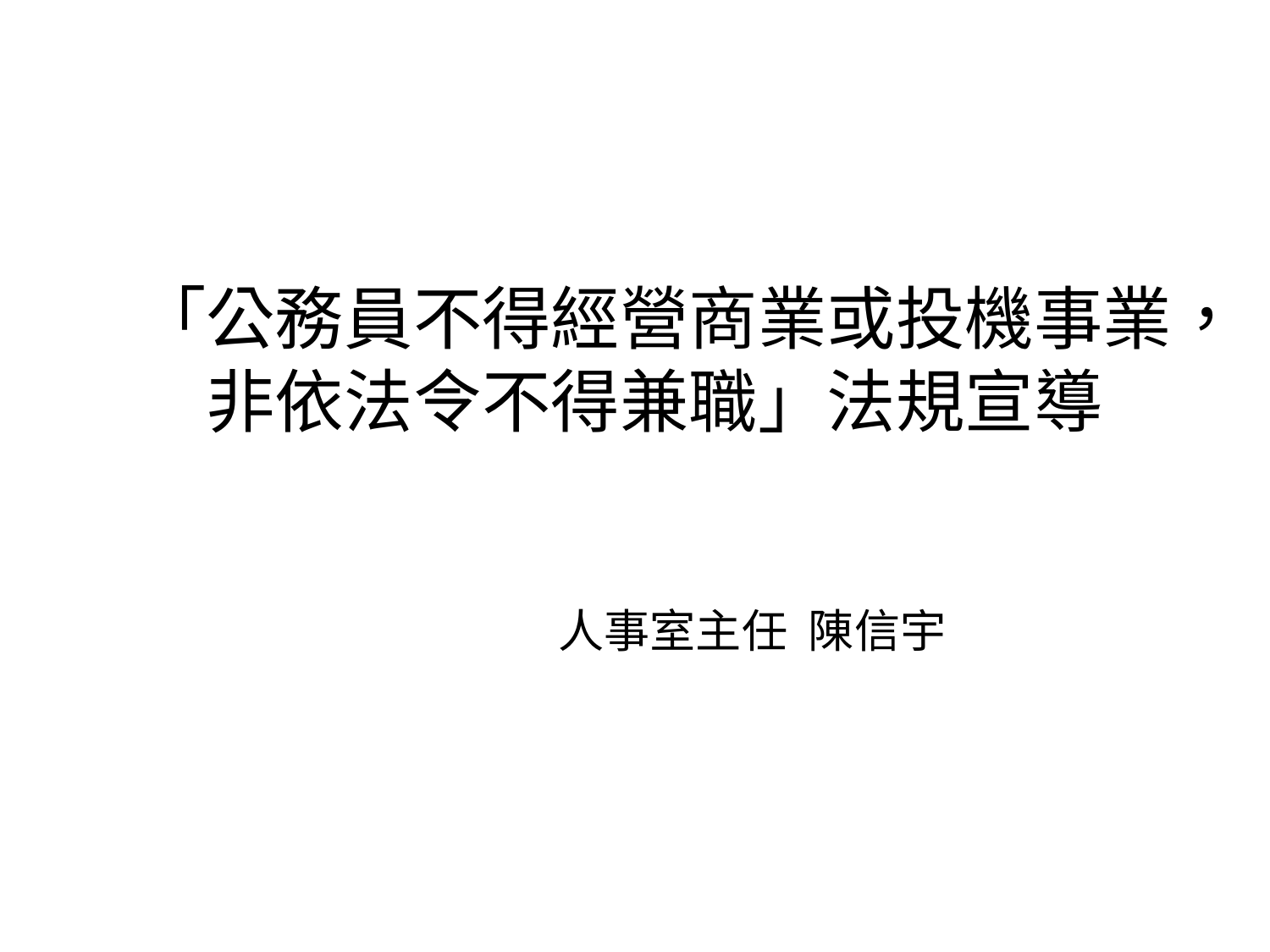

# 「公務員不得經營商業或投機事業，非依法令不得兼職」法規宣導
人事室主任  陳信宇